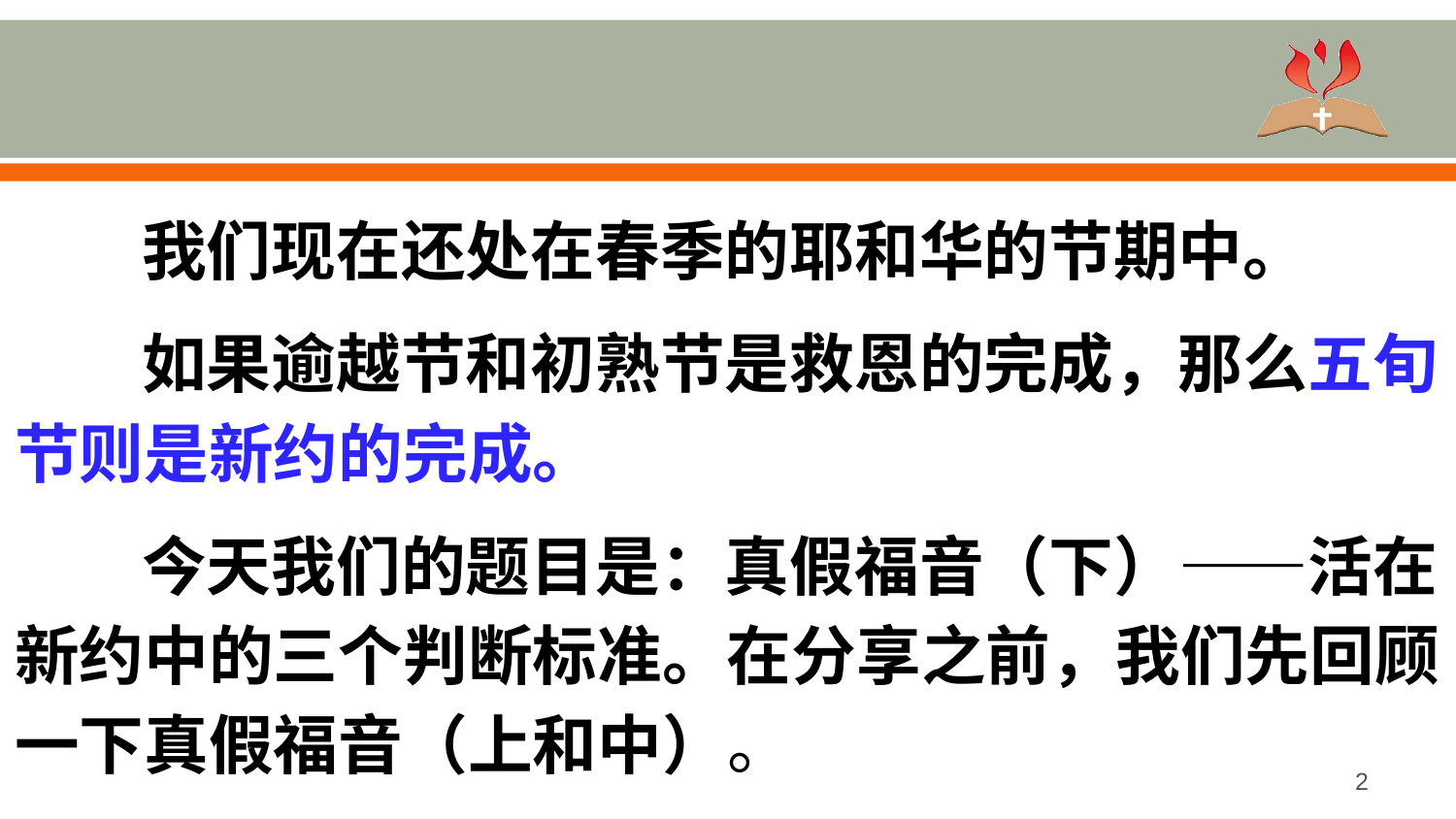

我们现在还处在春季的耶和华的节期中。
如果逾越节和初熟节是救恩的完成，那么五旬节则是新约的完成。
今天我们的题目是：真假福音（下）——活在新约中的三个判断标准。在分享之前，我们先回顾一下真假福音（上和中）。

2